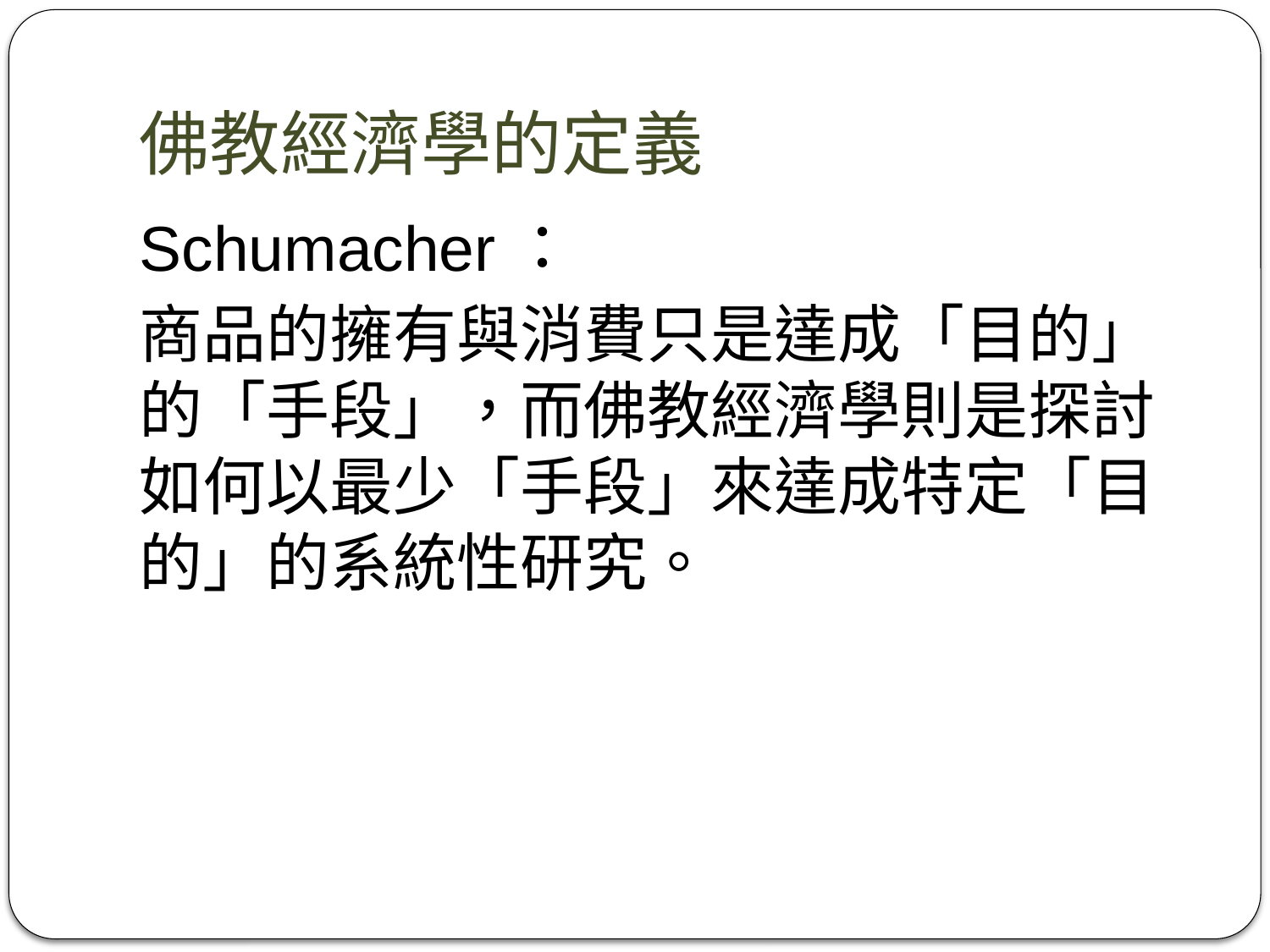

# 佛教經濟學的定義
Schumacher：
商品的擁有與消費只是達成「目的」的「手段」，而佛教經濟學則是探討如何以最少「手段」來達成特定「目的」的系統性研究。